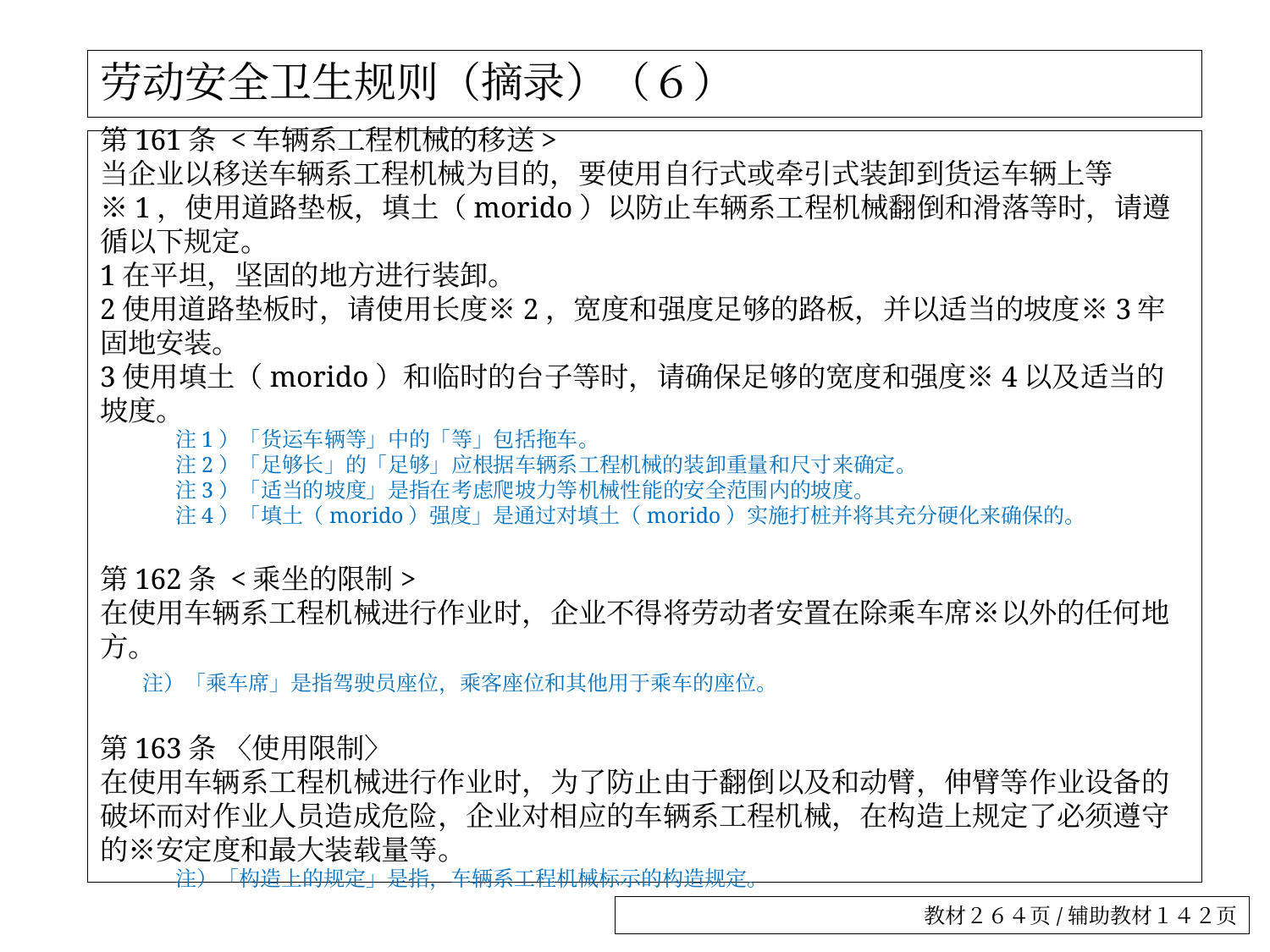

# 劳动安全卫生规则（摘录）（６）
第161条 <车辆系工程机械的移送>
当企业以移送车辆系工程机械为目的，要使用自行式或牵引式装卸到货运车辆上等※1，使用道路垫板，填土（morido）以防止车辆系工程机械翻倒和滑落等时，请遵循以下规定。
1在平坦，坚固的地方进行装卸。
2使用道路垫板时，请使用长度※2，宽度和强度足够的路板，并以适当的坡度※3牢固地安装。
3使用填土（morido）和临时的台子等时，请确保足够的宽度和强度※4以及适当的坡度。
注1）「货运车辆等」中的「等」包括拖车。
注2）「足够长」的「足够」应根据车辆系工程机械的装卸重量和尺寸来确定。
注3）「适当的坡度」是指在考虑爬坡力等机械性能的安全范围内的坡度。
注4）「填土（morido）强度」是通过对填土（morido）实施打桩并将其充分硬化来确保的。

第162条 <乘坐的限制>
在使用车辆系工程机械进行作业时，企业不得将劳动者安置在除乘车席※以外的任何地方。
     注）「乘车席」是指驾驶员座位，乘客座位和其他用于乘车的座位。

第163条 〈使用限制〉
在使用车辆系工程机械进行作业时，为了防止由于翻倒以及和动臂，伸臂等作业设备的破坏而对作业人员造成危险，企业对相应的车辆系工程机械，在构造上规定了必须遵守的※安定度和最大装载量等。
注）「构造上的规定」是指，车辆系工程机械标示的构造规定。
教材２６４页/辅助教材１４２页